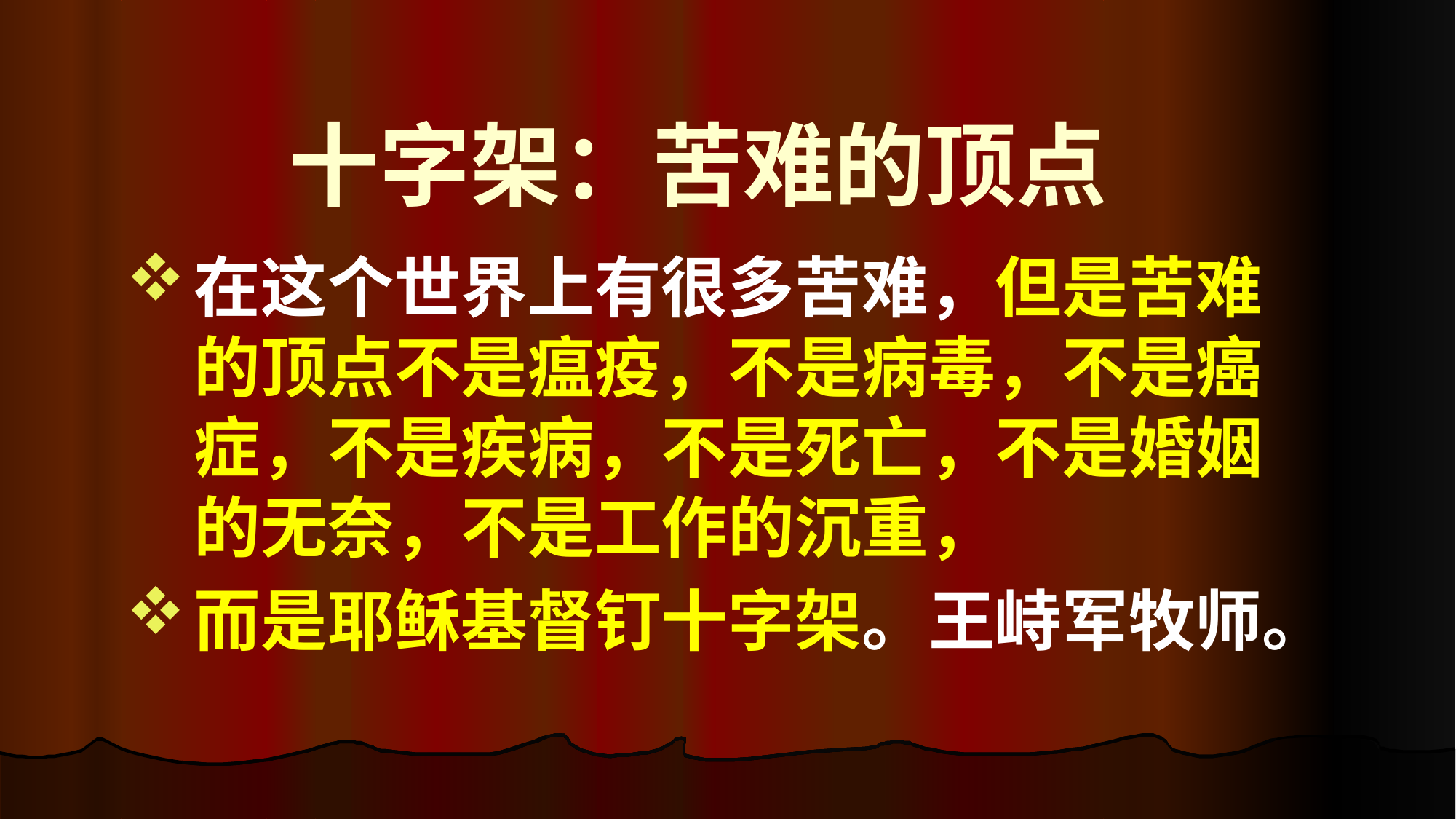

# 十字架：苦难的顶点
在这个世界上有很多苦难，但是苦难的顶点不是瘟疫，不是病毒，不是癌症，不是疾病，不是死亡，不是婚姻的无奈，不是工作的沉重，
而是耶稣基督钉十字架。王峙军牧师。